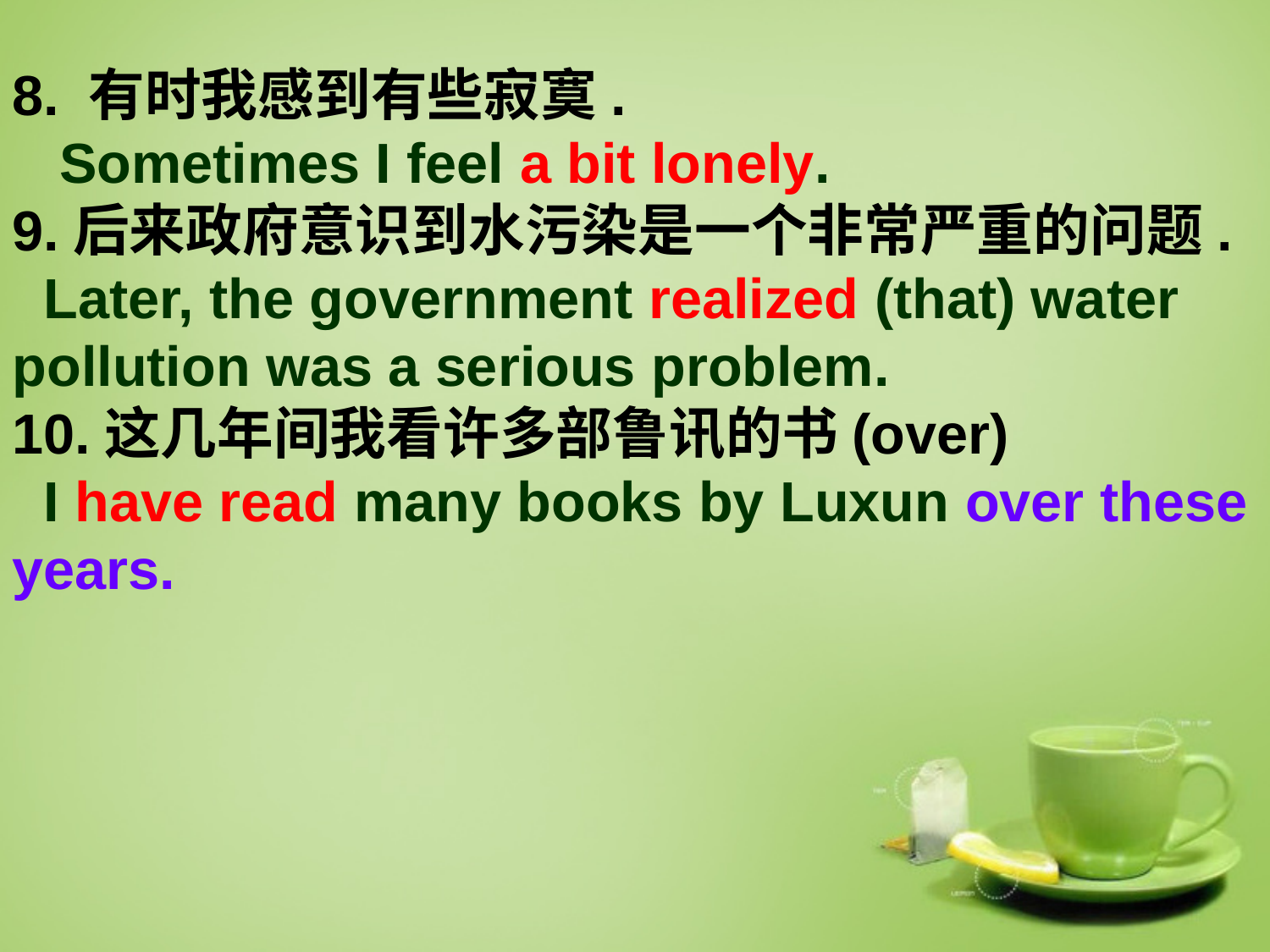

8. 有时我感到有些寂寞.
   Sometimes I feel a bit lonely.
9.后来政府意识到水污染是一个非常严重的问题.
  Later, the government realized (that) water pollution was a serious problem.
10.这几年间我看许多部鲁讯的书(over)
  I have read many books by Luxun over these years.